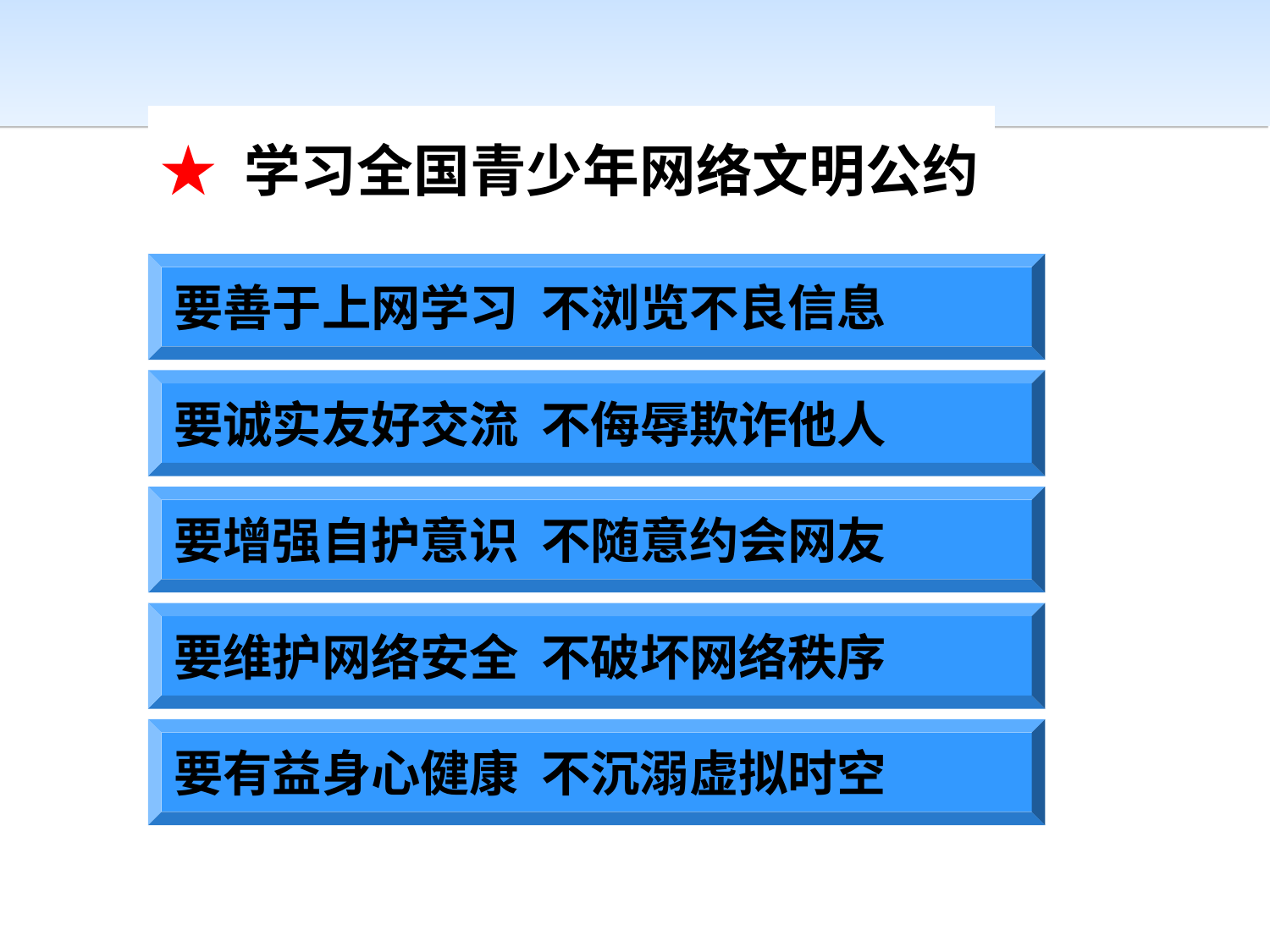

# ★ 学习全国青少年网络文明公约
要善于上网学习  不浏览不良信息
要诚实友好交流  不侮辱欺诈他人
要增强自护意识  不随意约会网友
要维护网络安全  不破坏网络秩序
要有益身心健康  不沉溺虚拟时空